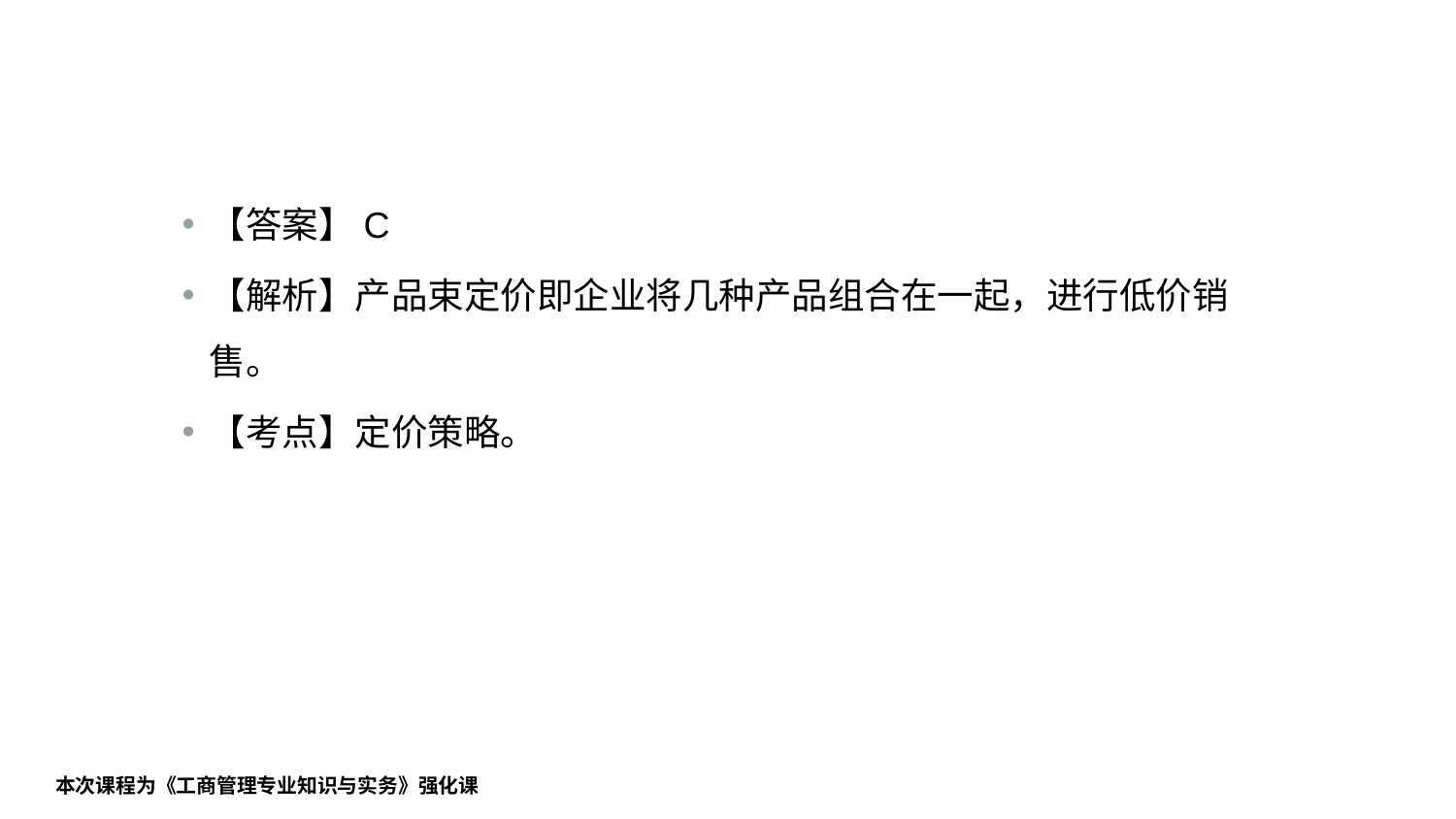

#
【答案】C
【解析】产品束定价即企业将几种产品组合在一起，进行低价销售。
【考点】定价策略。